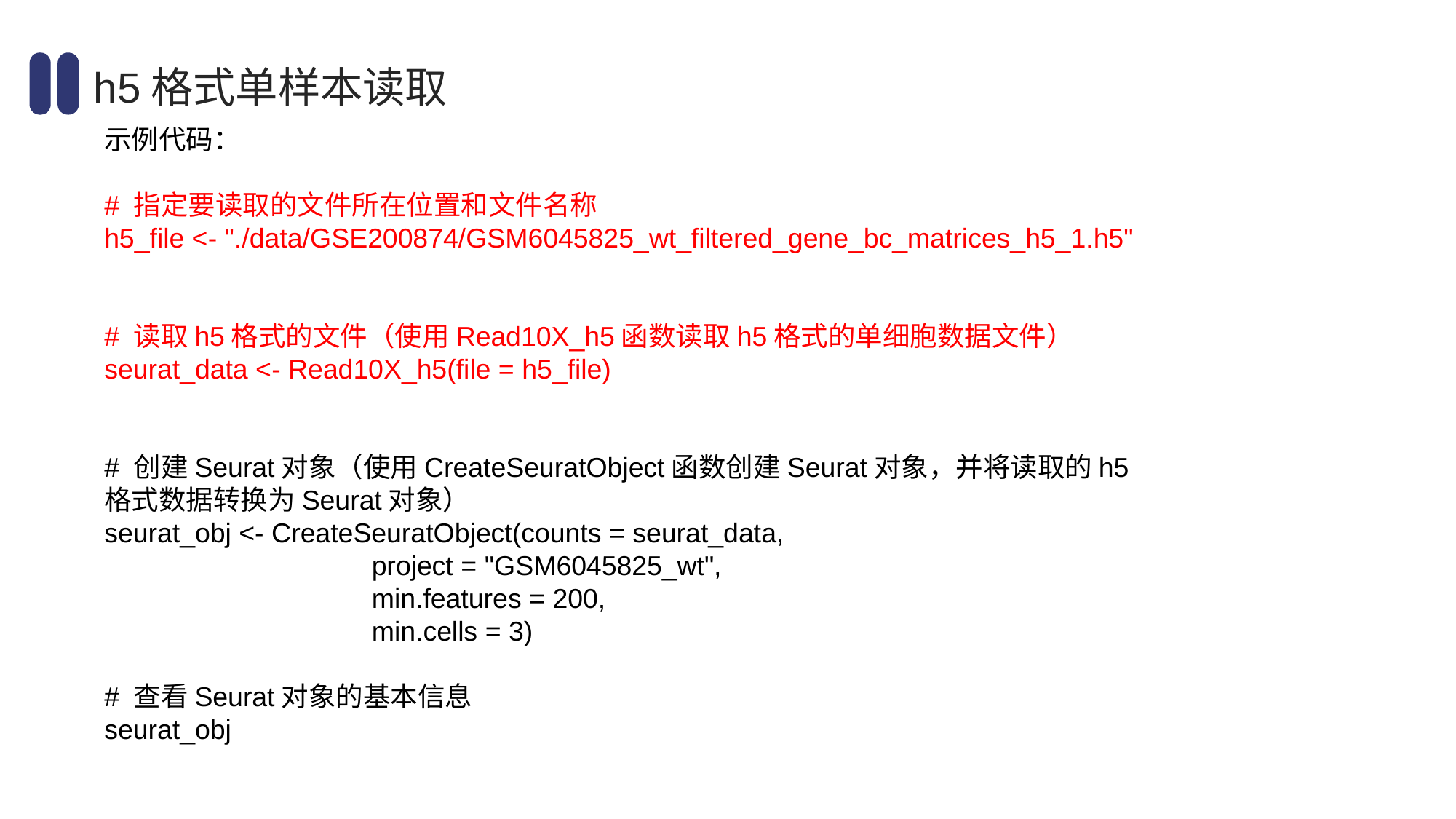

h5格式单样本读取
示例代码：

# 指定要读取的文件所在位置和文件名称
h5_file <- "./data/GSE200874/GSM6045825_wt_filtered_gene_bc_matrices_h5_1.h5"

# 读取h5格式的文件（使用Read10X_h5函数读取h5格式的单细胞数据文件）
seurat_data <- Read10X_h5(file = h5_file)

# 创建Seurat对象（使用CreateSeuratObject函数创建Seurat对象，并将读取的h5格式数据转换为Seurat对象）
seurat_obj <- CreateSeuratObject(counts = seurat_data,
                                   project = "GSM6045825_wt",
                                   min.features = 200,
                                   min.cells = 3)

# 查看Seurat对象的基本信息
seurat_obj